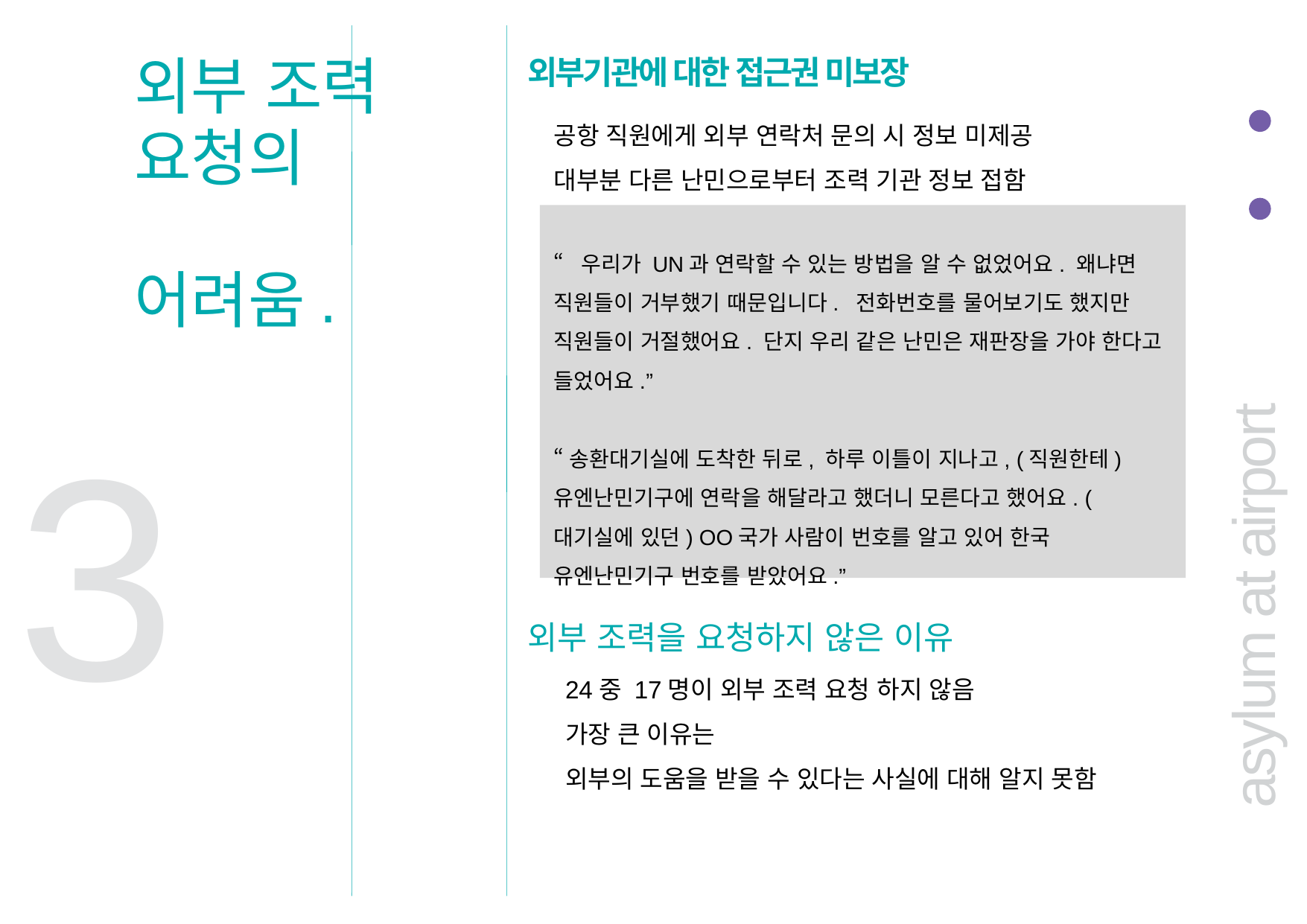

외부 조력
요청의

어려움.
외부기관에 대한 접근권 미보장

공항 직원에게 외부 연락처 문의 시 정보 미제공
대부분 다른 난민으로부터 조력 기관 정보 접함

“우리가 UN과 연락할 수 있는 방법을 알 수 없었어요. 왜냐면 직원들이 거부했기 때문입니다.  전화번호를 물어보기도 했지만 직원들이 거절했어요. 단지 우리 같은 난민은 재판장을 가야 한다고 들었어요.”

“송환대기실에 도착한 뒤로, 하루 이틀이 지나고, (직원한테) 유엔난민기구에 연락을 해달라고 했더니 모른다고 했어요. (대기실에 있던) OO국가 사람이 번호를 알고 있어 한국 유엔난민기구 번호를 받았어요.”
asylum at airport
3
외부 조력을 요청하지 않은 이유
24중 17명이 외부 조력 요청 하지 않음
가장 큰 이유는
외부의 도움을 받을 수 있다는 사실에 대해 알지 못함